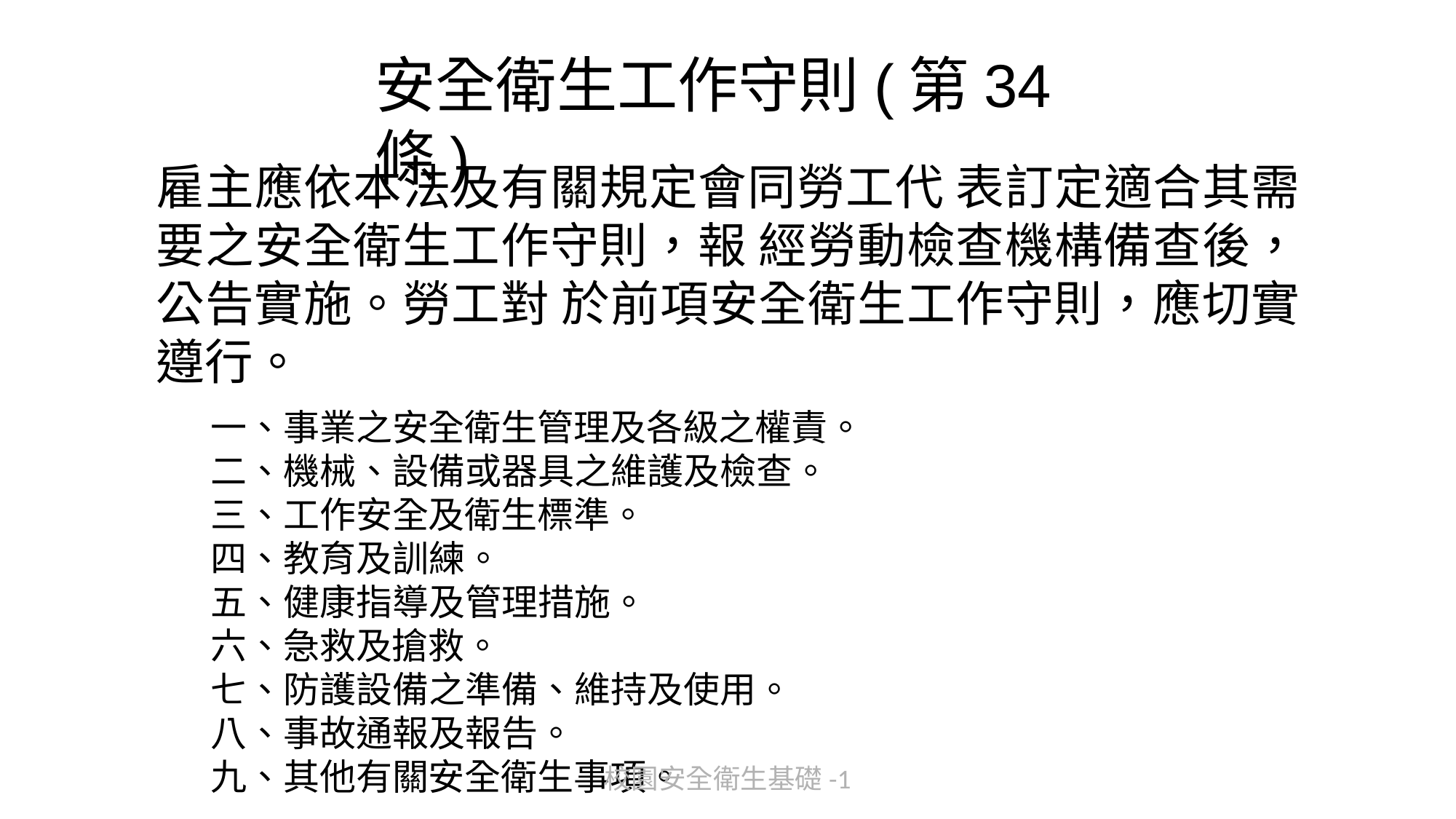

# 安全衛生工作守則(第34條)
雇主應依本法及有關規定會同勞工代 表訂定適合其需要之安全衛生工作守則，報 經勞動檢查機構備查後，公告實施。勞工對 於前項安全衛生工作守則，應切實遵行。
一、事業之安全衛生管理及各級之權責。
二、機械、設備或器具之維護及檢查。
三、工作安全及衛生標準。
四、教育及訓練。
五、健康指導及管理措施。
六、急救及搶救。
七、防護設備之準備、維持及使用。
八、事故通報及報告。
九、其他有關安全衛生事項。
校園安全衛生基礎-1
63